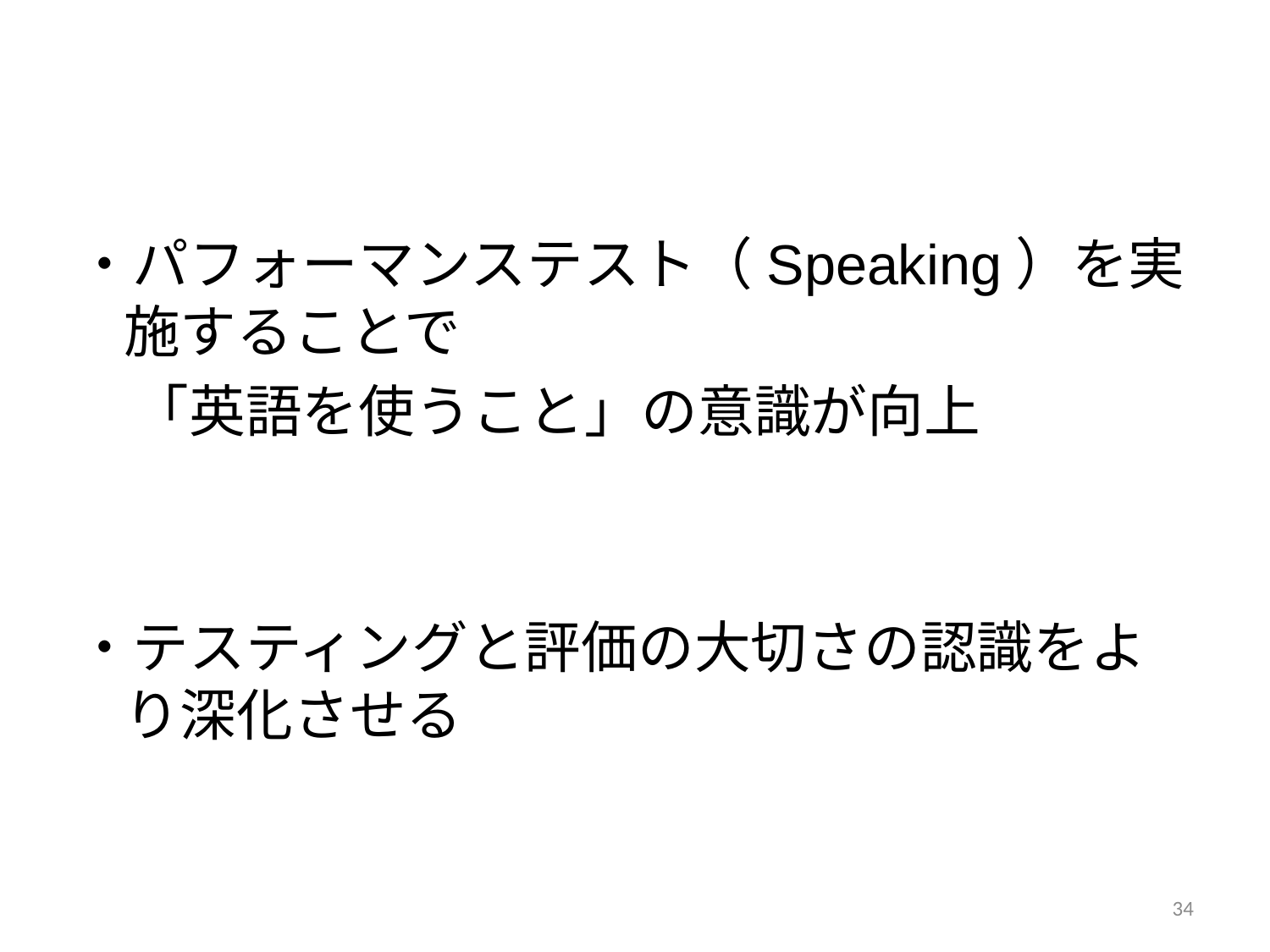

#
・パフォーマンステスト（Speaking）を実施することで
　「英語を使うこと」の意識が向上

・テスティングと評価の大切さの認識をより深化させる

34